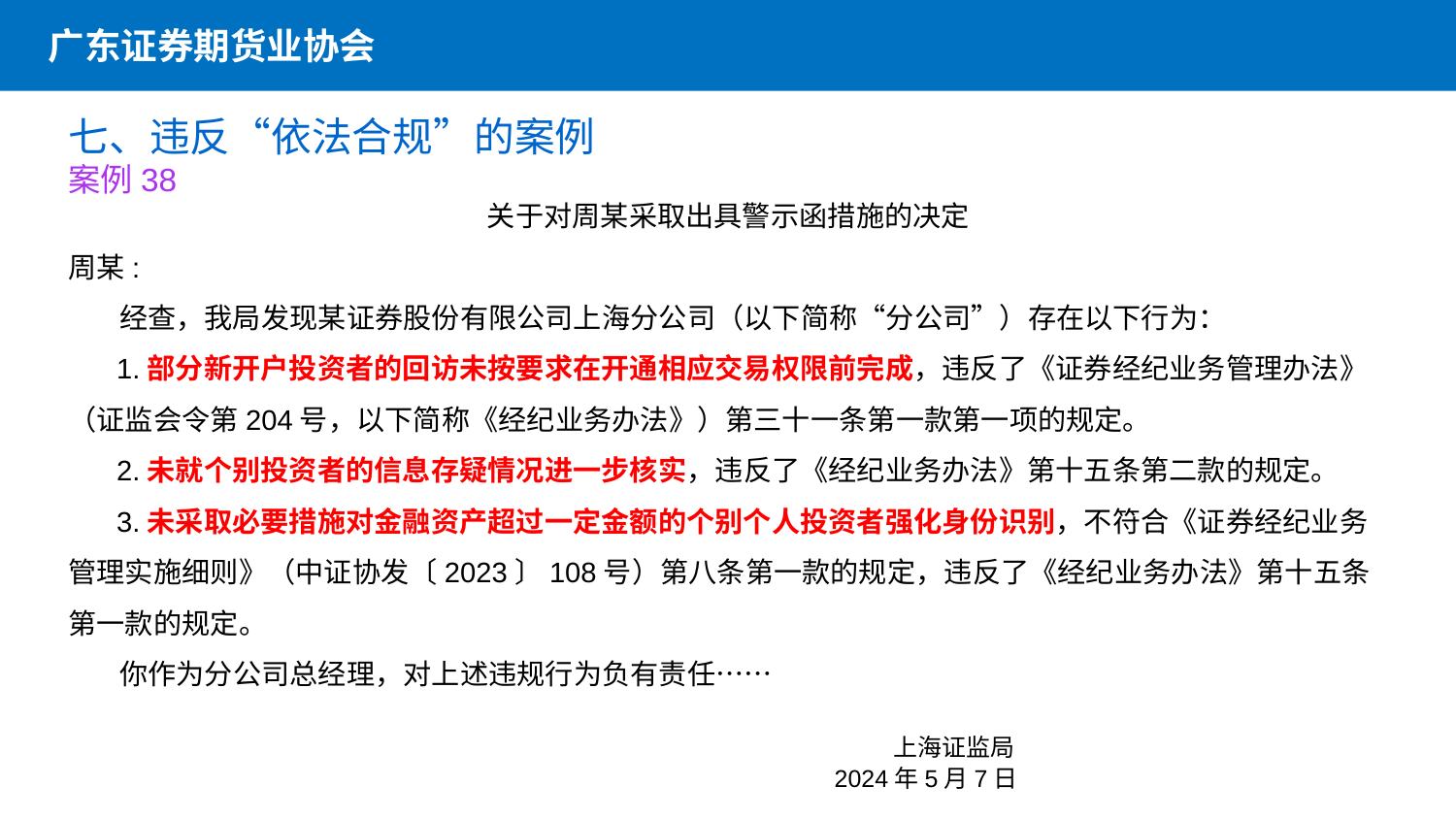

广东证券期货业协会
七、违反“依法合规”的案例
案例38
关于对周某采取出具警示函措施的决定
周某:
       经查，我局发现某证券股份有限公司上海分公司（以下简称“分公司”）存在以下行为：
      1.部分新开户投资者的回访未按要求在开通相应交易权限前完成，违反了《证券经纪业务管理办法》（证监会令第204号，以下简称《经纪业务办法》）第三十一条第一款第一项的规定。
      2.未就个别投资者的信息存疑情况进一步核实，违反了《经纪业务办法》第十五条第二款的规定。
      3.未采取必要措施对金融资产超过一定金额的个别个人投资者强化身份识别，不符合《证券经纪业务管理实施细则》（中证协发〔2023〕108号）第八条第一款的规定，违反了《经纪业务办法》第十五条第一款的规定。
       你作为分公司总经理，对上述违规行为负有责任……

                                                                                                  上海证监局
　　　　　　　                                                                                                            2024年5月7日